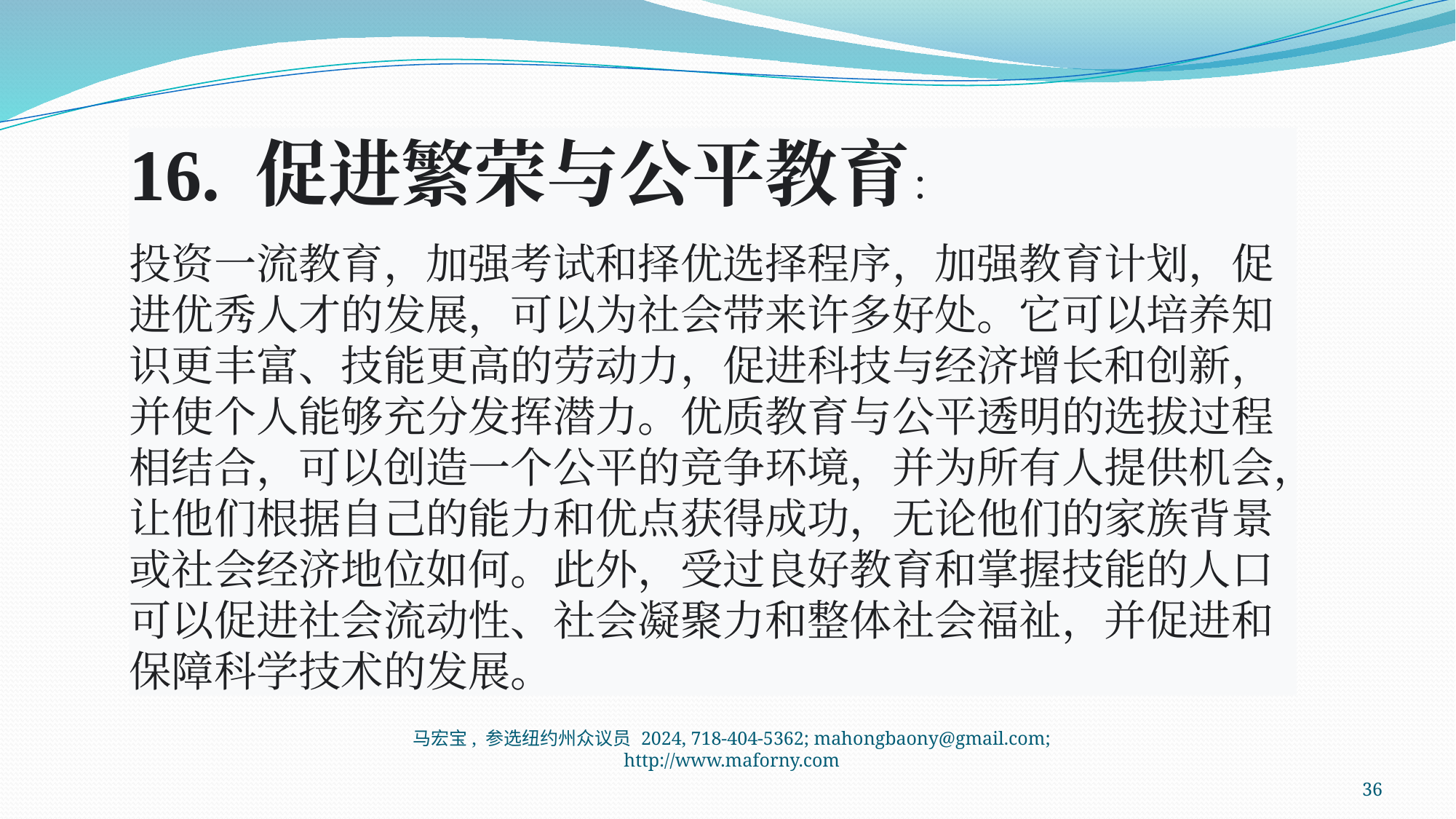

16. 促进繁荣与公平教育：

投资一流教育，加强考试和择优选择程序，加强教育计划，促进优秀人才的发展，可以为社会带来许多好处。它可以培养知识更丰富、技能更高的劳动力，促进科技与经济增长和创新，并使个人能够充分发挥潜力。优质教育与公平透明的选拔过程相结合，可以创造一个公平的竞争环境，并为所有人提供机会，让他们根据自己的能力和优点获得成功，无论他们的家族背景或社会经济地位如何。此外，受过良好教育和掌握技能的人口可以促进社会流动性、社会凝聚力和整体社会福祉，并促进和保障科学技术的发展。
马宏宝, 参选纽约州众议员 2024, 718-404-5362; mahongbaony@gmail.com; http://www.maforny.com
36